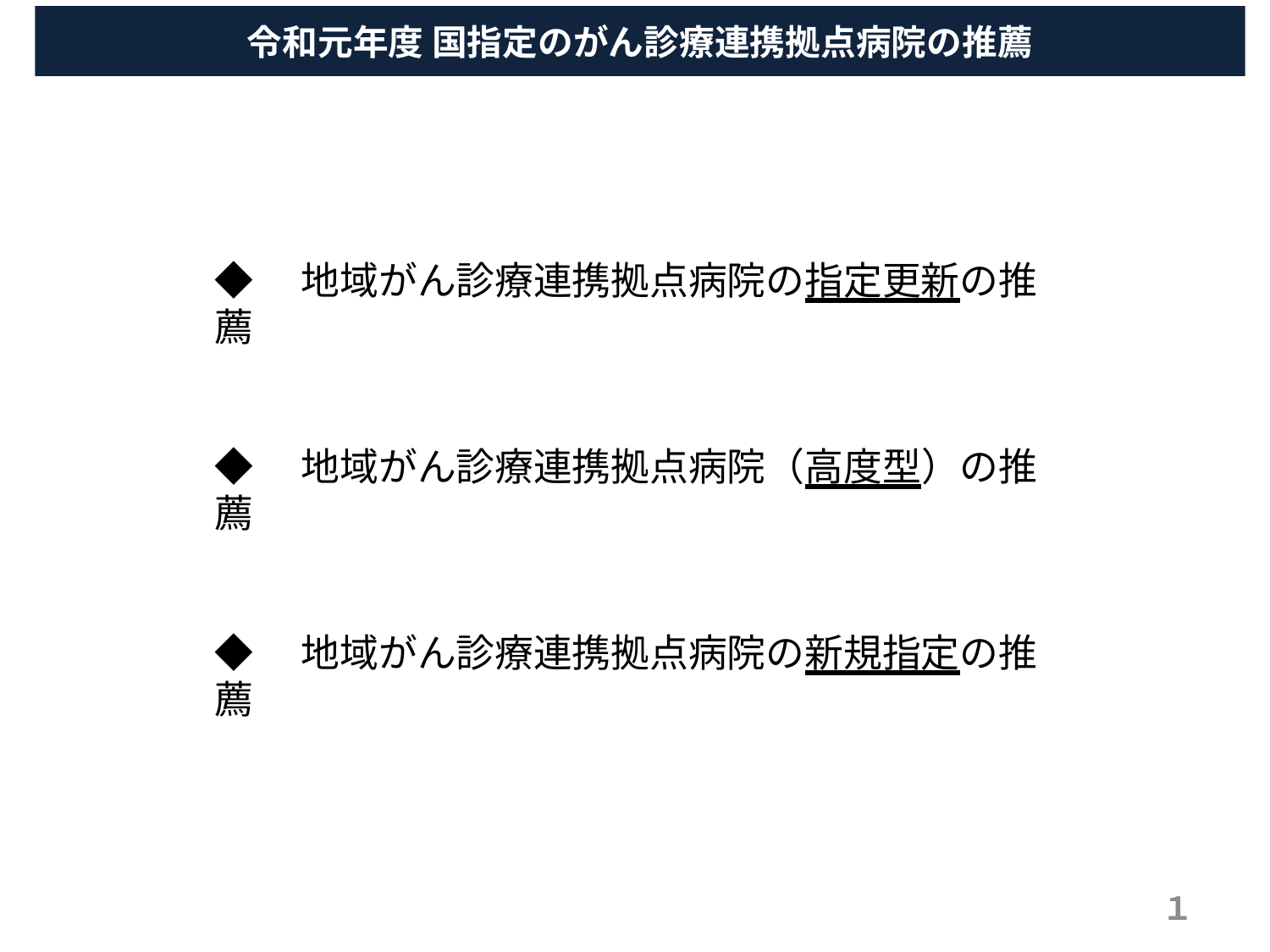

令和元年度 国指定のがん診療連携拠点病院の推薦
◆　地域がん診療連携拠点病院の指定更新の推薦

◆　地域がん診療連携拠点病院（高度型）の推薦

◆　地域がん診療連携拠点病院の新規指定の推薦
１